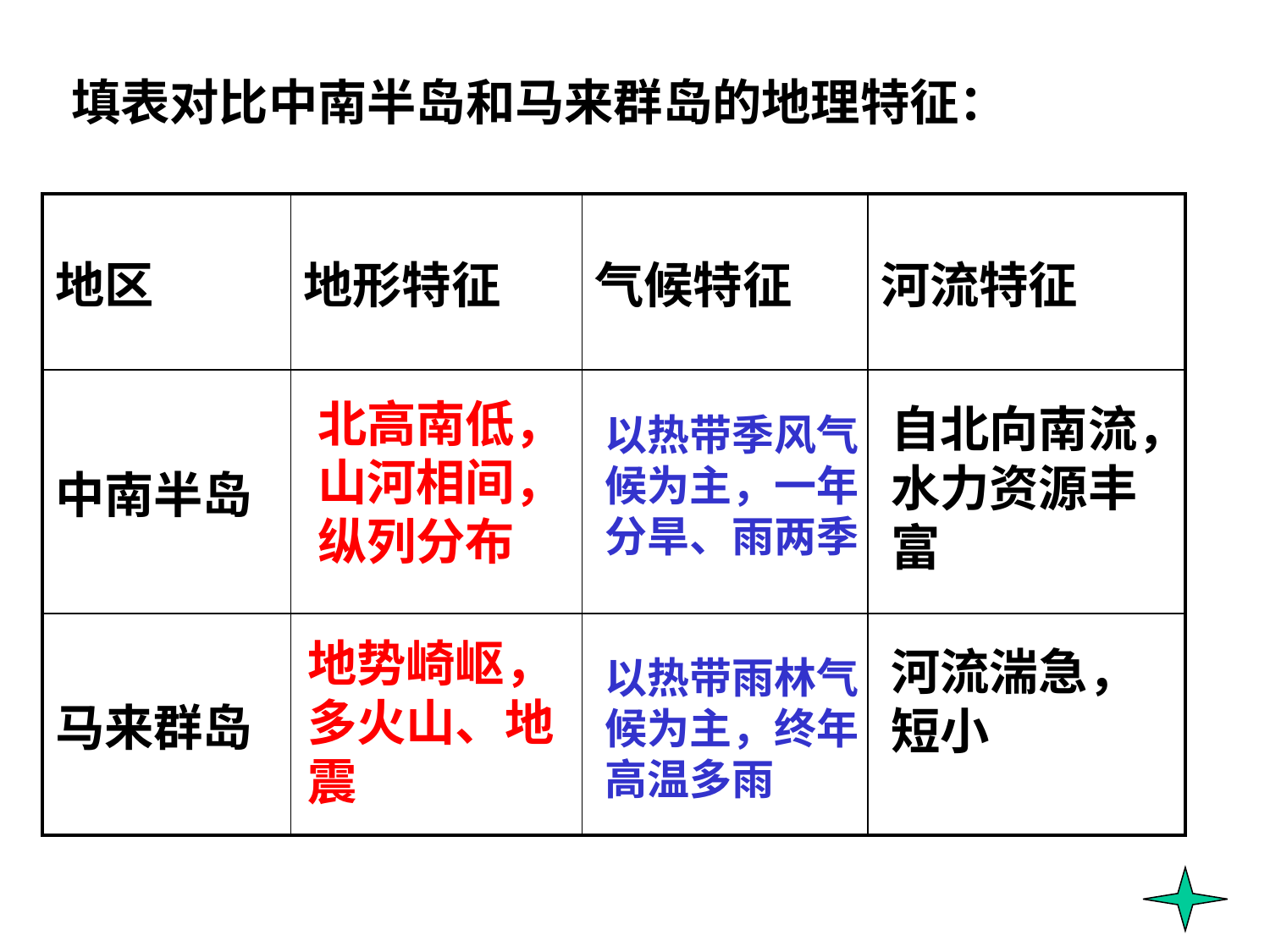

# 填表对比中南半岛和马来群岛的地理特征：
| 地区 | 地形特征 | 气候特征 | 河流特征 |
| --- | --- | --- | --- |
| 中南半岛 |  |  |  |
| 马来群岛 |  |  |  |
北高南低，山河相间，纵列分布
自北向南流，水力资源丰富
以热带季风气候为主，一年分旱、雨两季
地势崎岖，多火山、地震
河流湍急，短小
以热带雨林气候为主，终年高温多雨